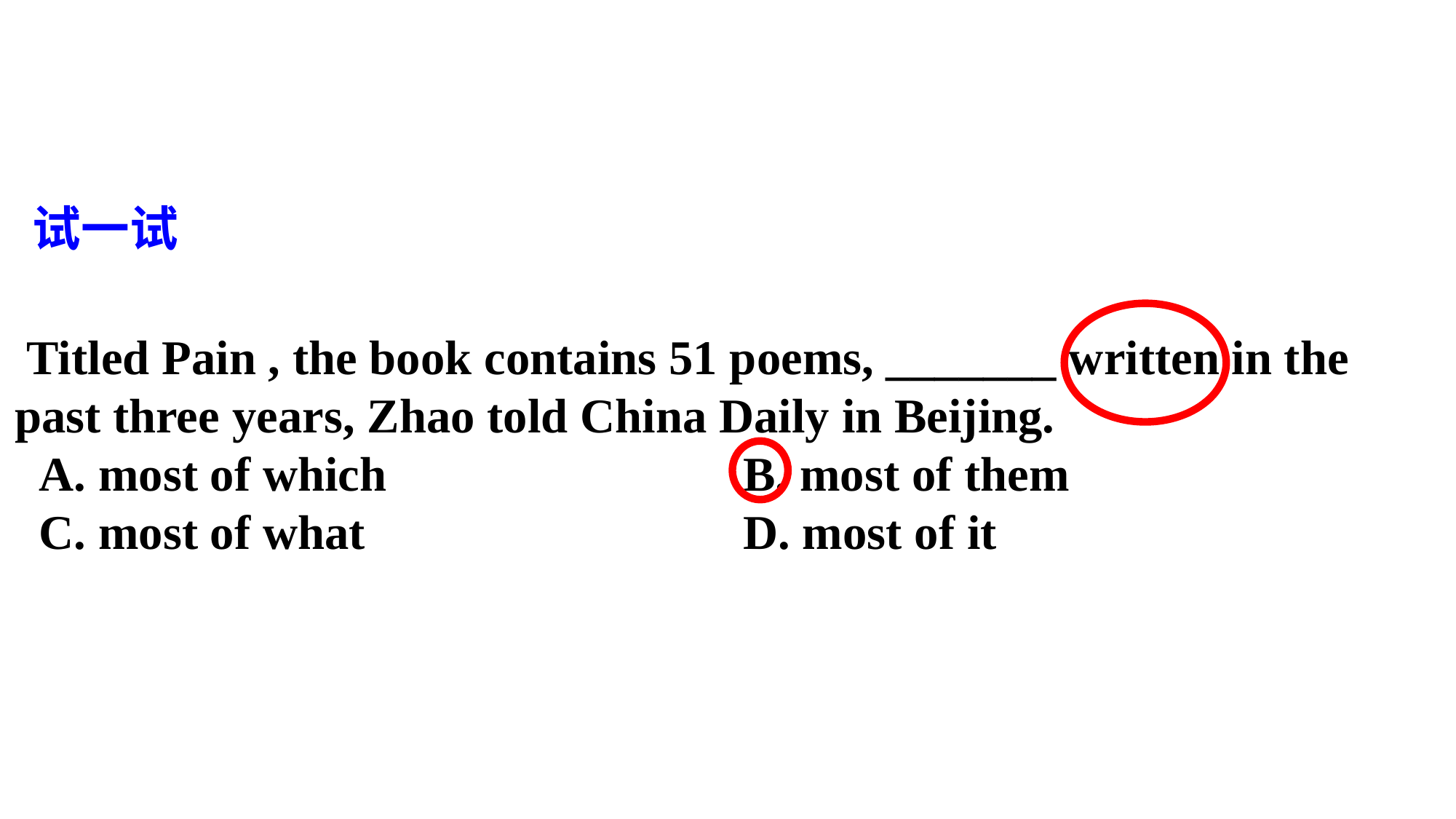

试一试

 Titled Pain , the book contains 51 poems, _______ written in the past three years, Zhao told China Daily in Beijing.
  A. most of which 	                        B. most of them
  C. most of what 	                        D. most of it